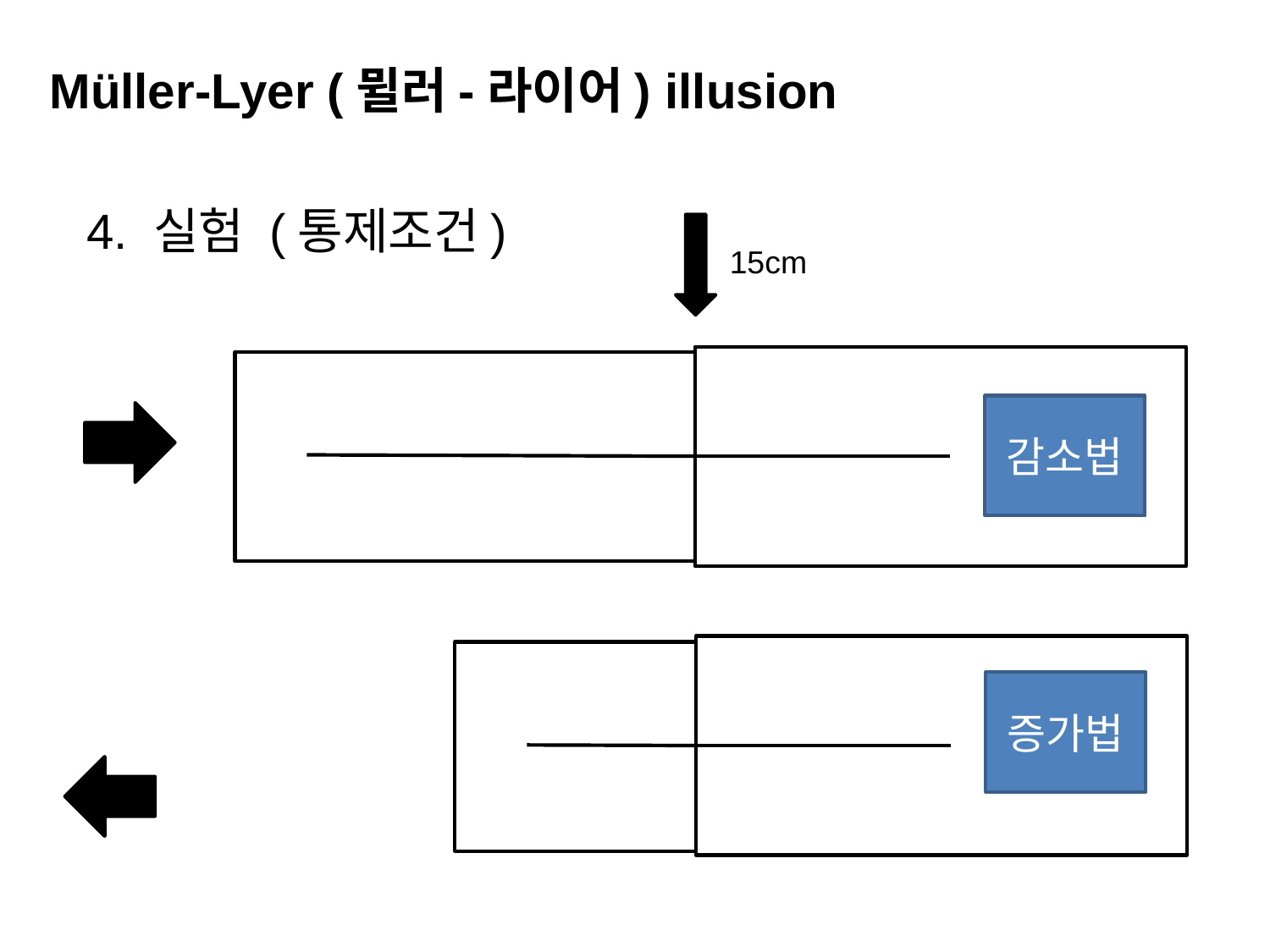

Müller-Lyer (뮐러-라이어) illusion
4. 실험 (통제조건)

15cm

감소법

증가법